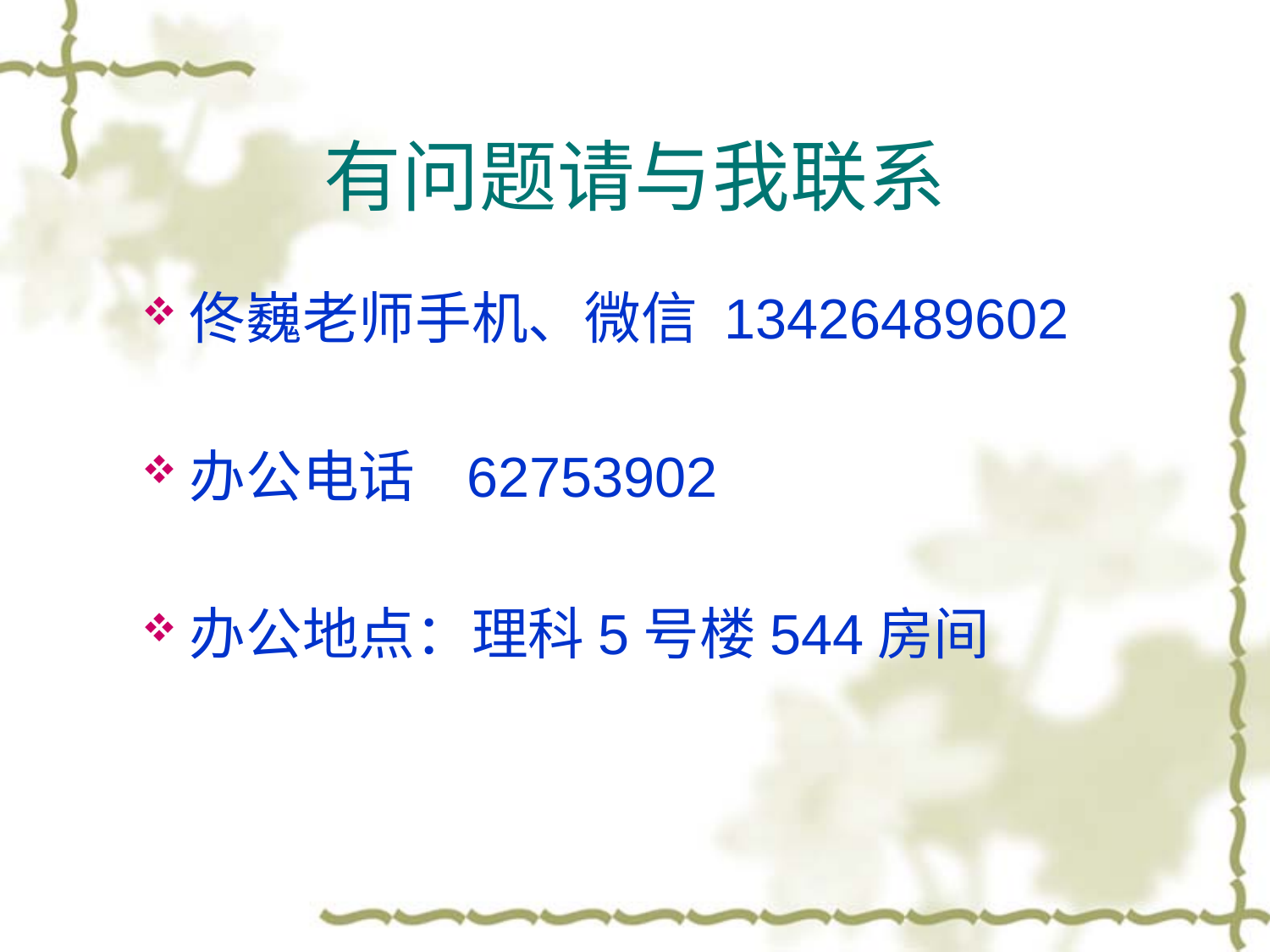

# 有问题请与我联系
佟巍老师手机、微信 13426489602

办公电话   62753902

办公地点：理科5号楼544房间